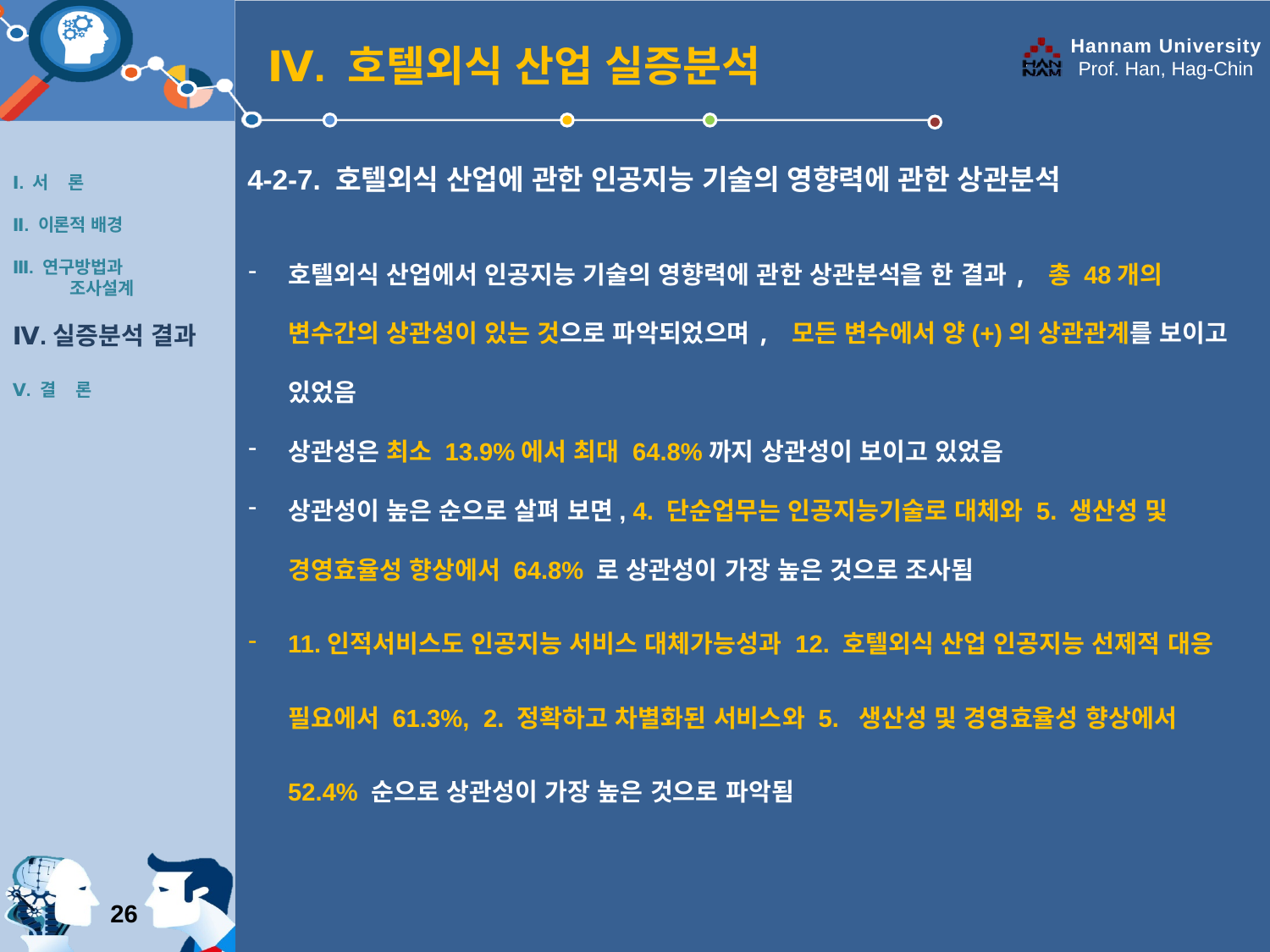

Ⅳ. 호텔외식 산업 실증분석
Ⅰ. 서    론

Ⅱ. 이론적 배경

Ⅲ. 연구방법과
           조사설계

Ⅳ.실증분석 결과

Ⅴ. 결    론
4-2-7. 호텔외식 산업에 관한 인공지능 기술의 영향력에 관한 상관분석

호텔외식 산업에서 인공지능 기술의 영향력에 관한 상관분석을 한 결과, 총 48개의 변수간의 상관성이 있는 것으로 파악되었으며, 모든 변수에서 양(+)의 상관관계를 보이고 있었음
상관성은 최소 13.9%에서 최대 64.8%까지 상관성이 보이고 있었음
상관성이 높은 순으로 살펴 보면, 4. 단순업무는 인공지능기술로 대체와 5. 생산성 및 경영효율성 향상에서 64.8% 로 상관성이 가장 높은 것으로 조사됨
11.인적서비스도 인공지능 서비스 대체가능성과 12. 호텔외식 산업 인공지능 선제적 대응 필요에서 61.3%,  2. 정확하고 차별화된 서비스와 5.  생산성 및 경영효율성 향상에서 52.4% 순으로 상관성이 가장 높은 것으로 파악됨